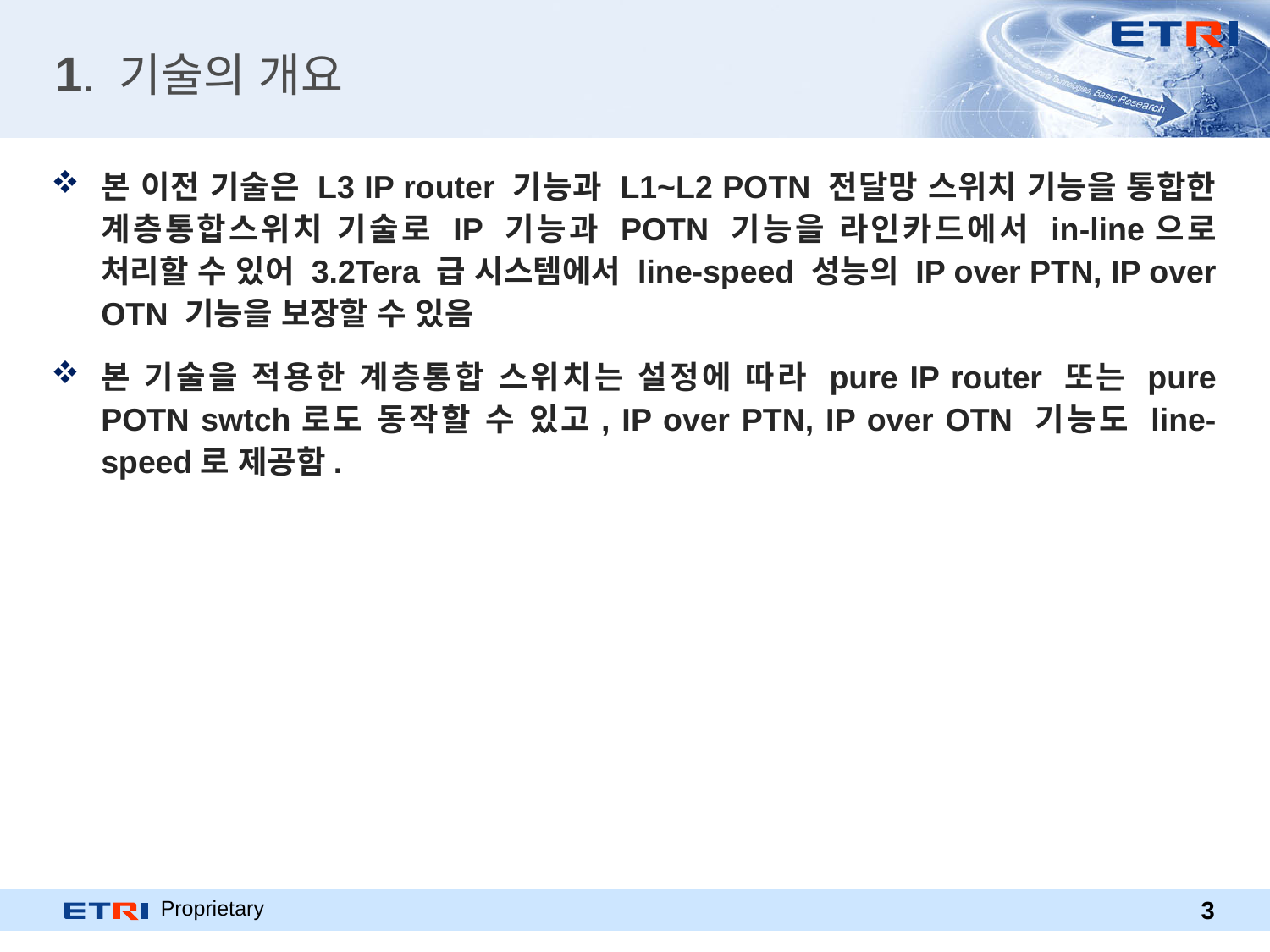

# 1. 기술의 개요
본 이전 기술은 L3 IP router 기능과 L1~L2 POTN 전달망 스위치 기능을 통합한 계층통합스위치 기술로 IP 기능과 POTN 기능을 라인카드에서 in-line으로 처리할 수 있어 3.2Tera 급 시스템에서 line-speed 성능의 IP over PTN, IP over OTN 기능을 보장할 수 있음
본 기술을 적용한 계층통합 스위치는 설정에 따라 pure IP router 또는 pure POTN swtch로도 동작할 수 있고, IP over PTN, IP over OTN 기능도 line-speed로 제공함.

3